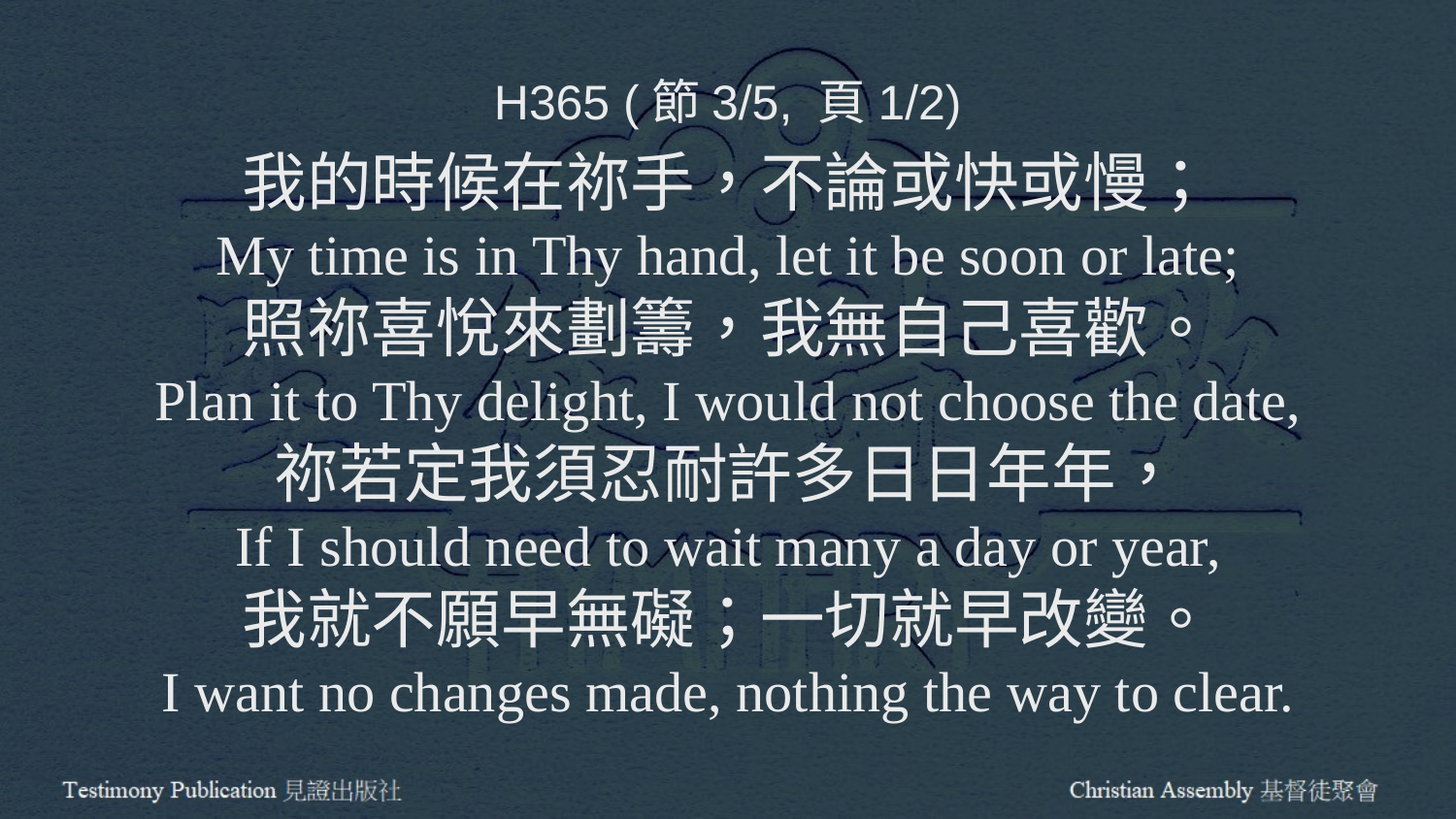

H365 (節3/5, 頁1/2)
我的時候在祢手，不論或快或慢；
My time is in Thy hand, let it be soon or late;
照祢喜悅來劃籌，我無自己喜歡。
Plan it to Thy delight, I would not choose the date,
祢若定我須忍耐許多日日年年，
If I should need to wait many a day or year,
我就不願早無礙；一切就早改變。
I want no changes made, nothing the way to clear.